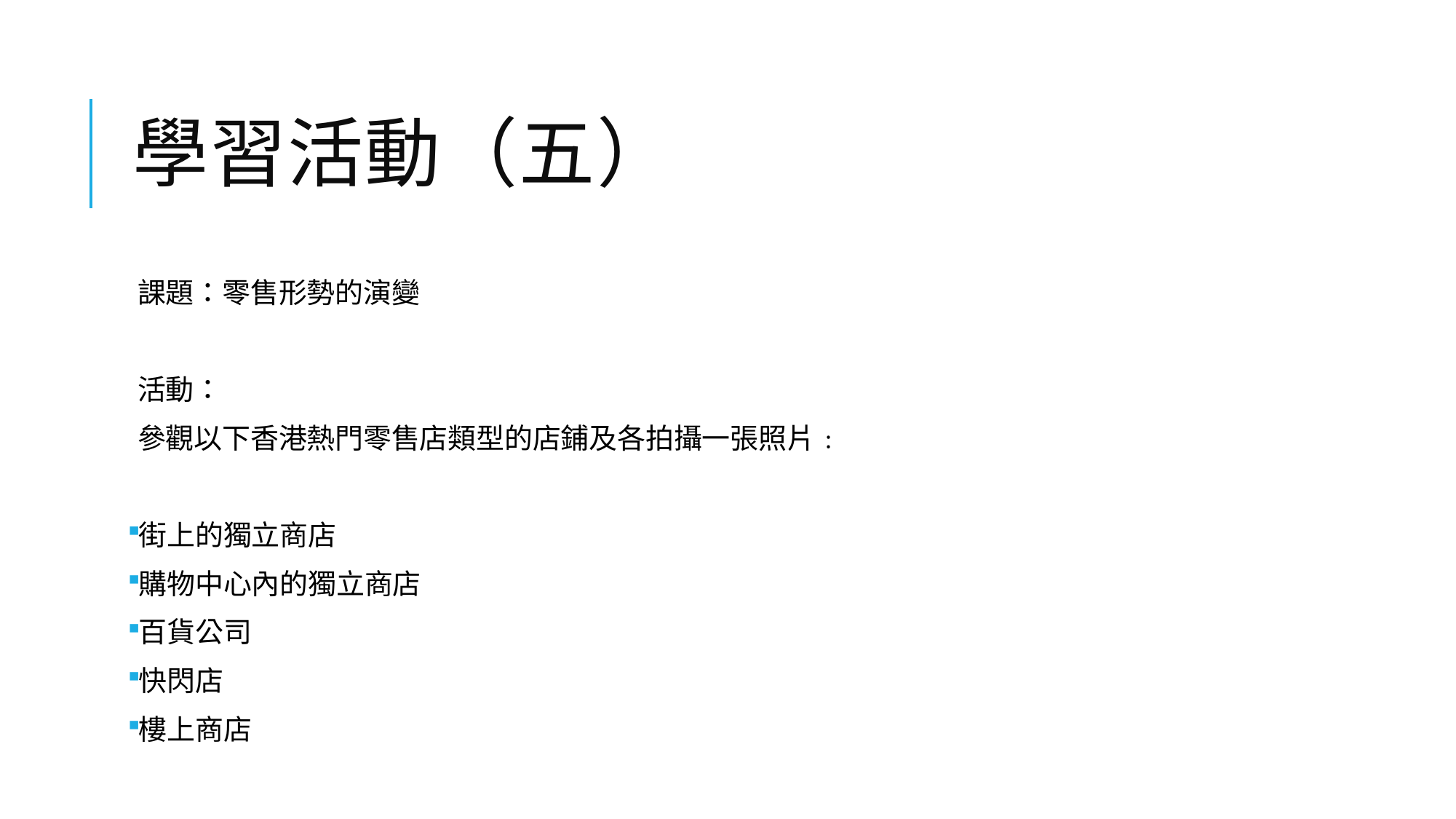

# 學習活動（五）
課題：零售形勢的演變

活動：
參觀以下香港熱門零售店類型的店鋪及各拍攝一張照片﹕

街上的獨立商店
購物中心內的獨立商店
百貨公司
快閃店
樓上商店